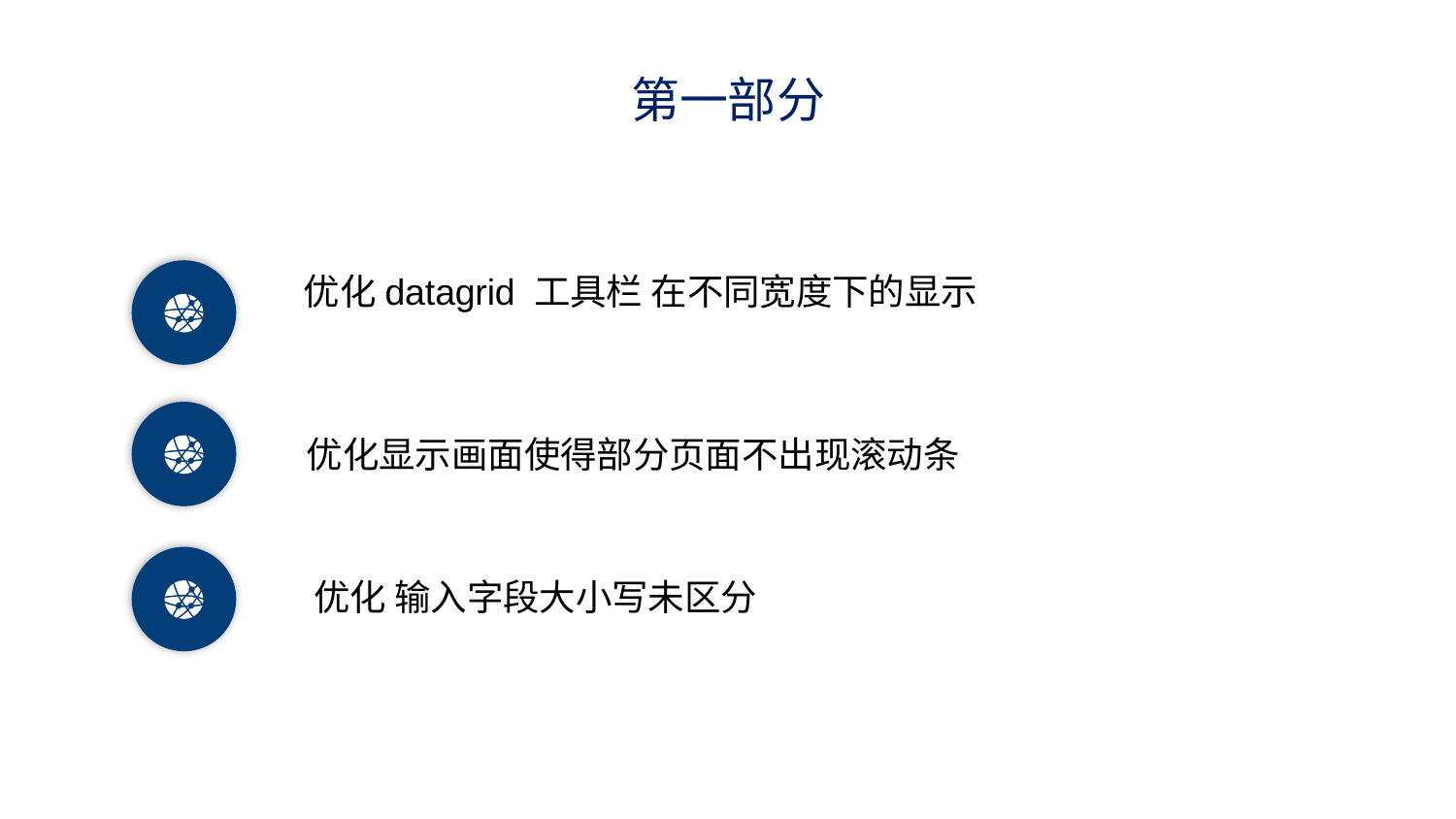

第一部分

优化datagrid 工具栏 在不同宽度下的显示

优化显示画面使得部分页面不出现滚动条

优化 输入字段大小写未区分